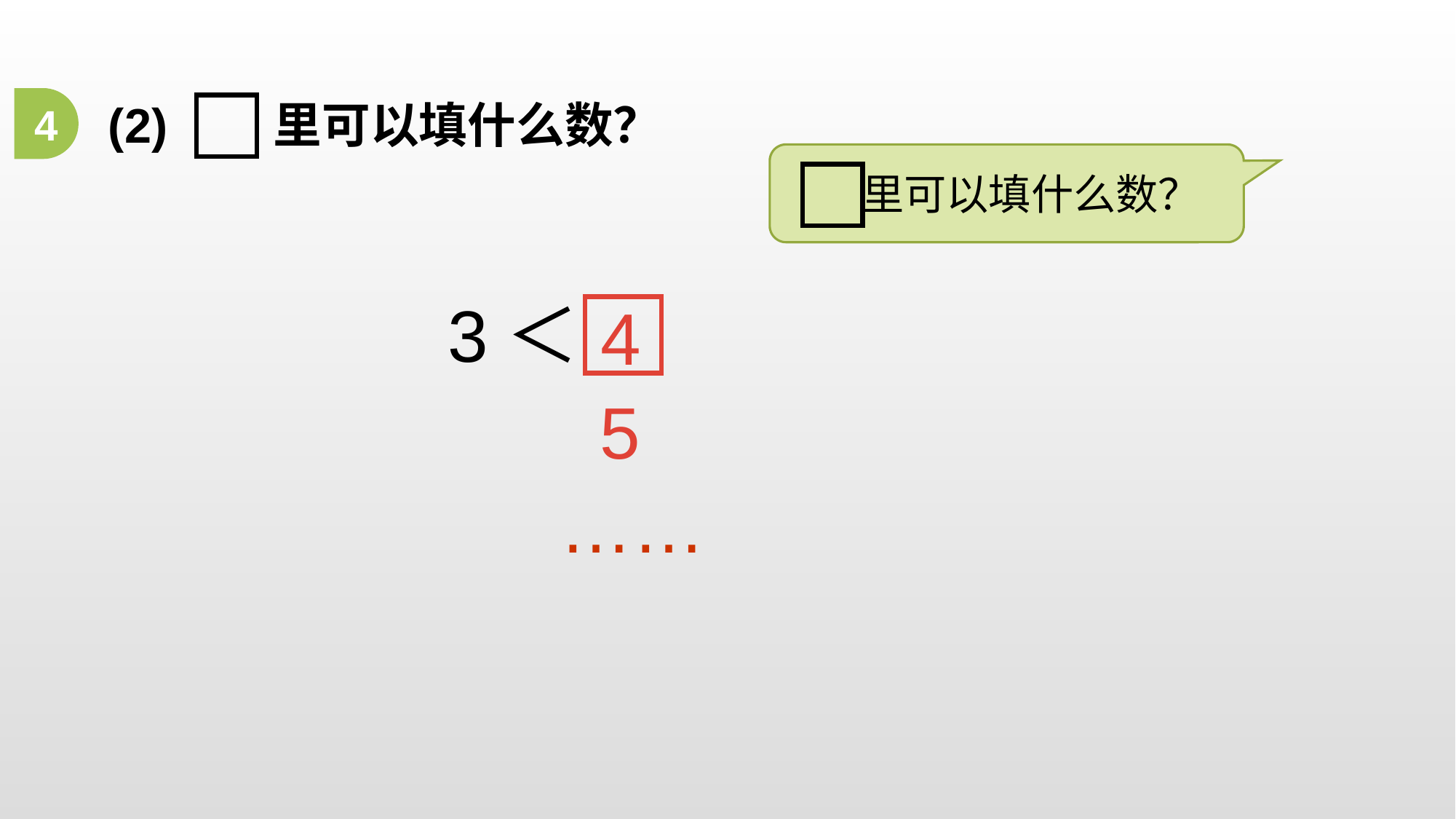

4
(2)       里可以填什么数？

       里可以填什么数？

3＜
4

5
……